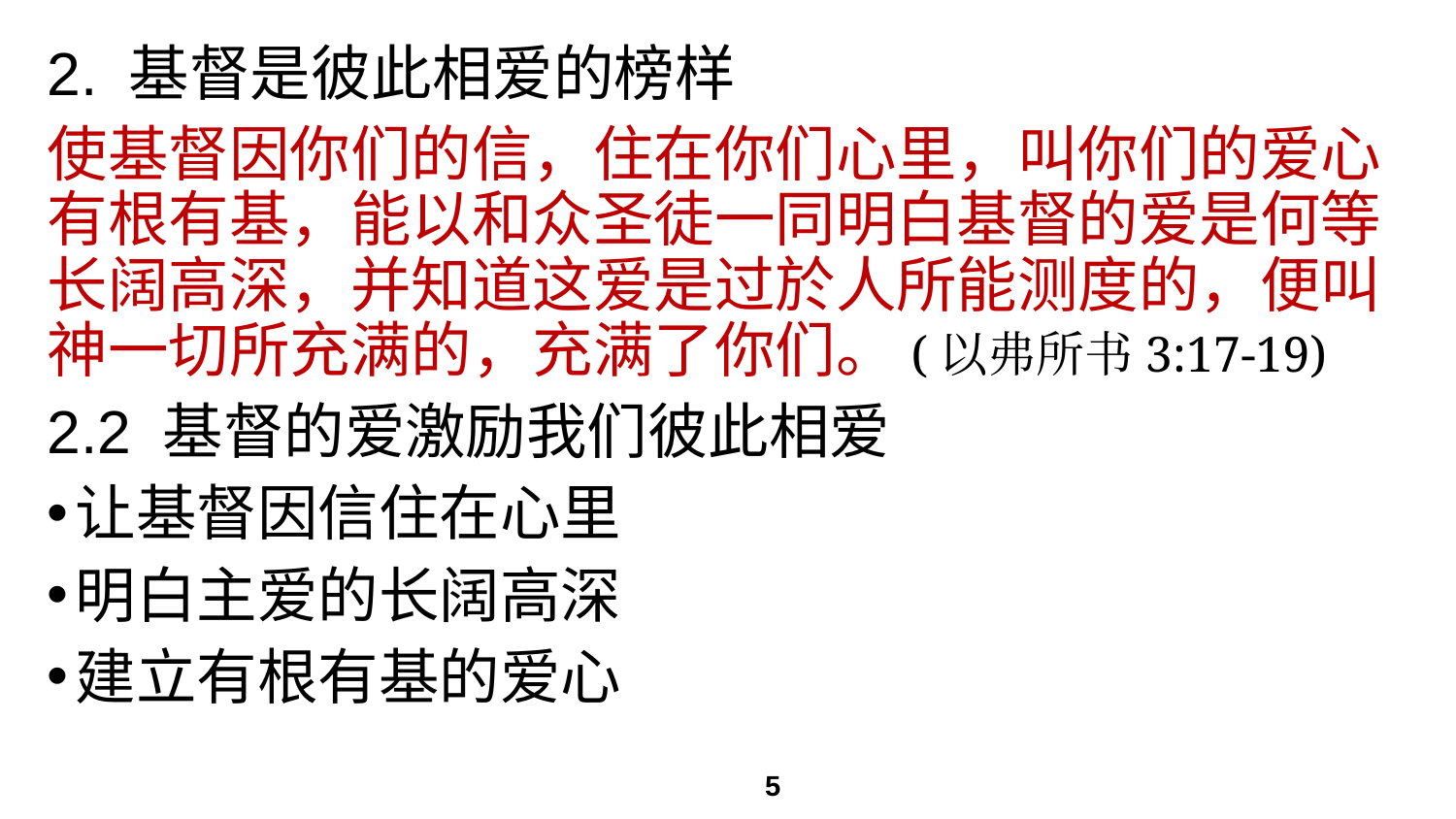

# 2. 基督是彼此相爱的榜样
使基督因你们的信，住在你们心里，叫你们的爱心有根有基，能以和众圣徒一同明白基督的爱是何等长阔高深，并知道这爱是过於人所能测度的，便叫神一切所充满的，充满了你们。(以弗所书3:17-19)
2.2 基督的爱激励我们彼此相爱
让基督因信住在心里
明白主爱的长阔高深
建立有根有基的爱心
5